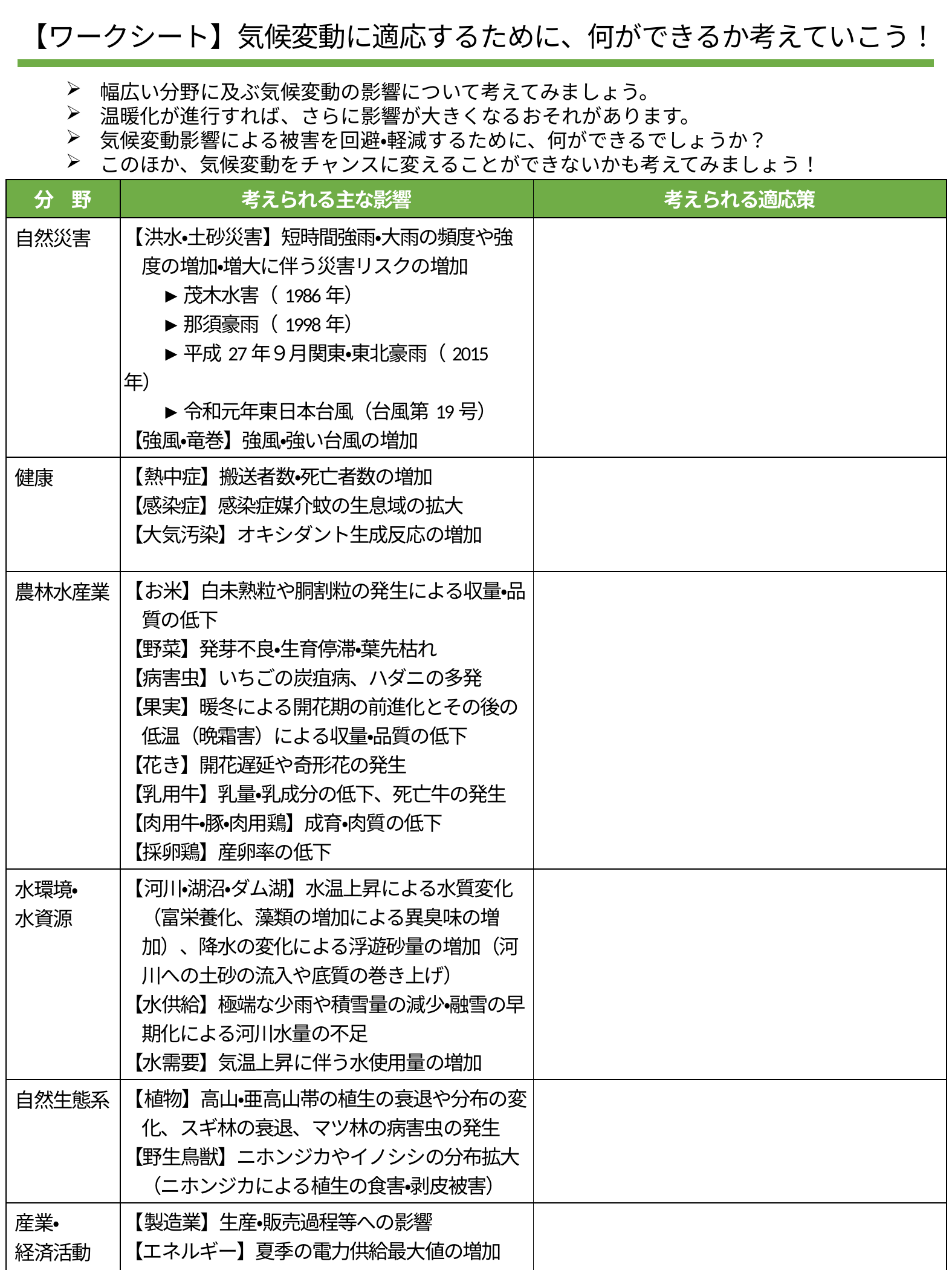

【ワークシート】気候変動に適応するために、何ができるか考えていこう！
幅広い分野に及ぶ気候変動の影響について考えてみましょう。
温暖化が進行すれば、さらに影響が大きくなるおそれがあります。
気候変動影響による被害を回避・軽減するために、何ができるでしょうか？
このほか、気候変動をチャンスに変えることができないかも考えてみましょう！
| 分　野 | 考えられる主な影響 | 考えられる適応策 |
| --- | --- | --- |
| 自然災害 | 【洪水・土砂災害】短時間強雨・大雨の頻度や強度の増加・増大に伴う災害リスクの増加 　　► 茂木水害（1986年） 　　► 那須豪雨（1998年） 　　► 平成27年９月関東・東北豪雨（2015年） 　　► 令和元年東日本台風（台風第19号） 【強風・竜巻】強風・強い台風の増加 |  |
| 健康 | 【熱中症】搬送者数・死亡者数の増加 【感染症】感染症媒介蚊の生息域の拡大 【大気汚染】オキシダント生成反応の増加 |  |
| 農林水産業 | 【お米】白未熟粒や胴割粒の発生による収量・品質の低下 【野菜】発芽不良・生育停滞・葉先枯れ 【病害虫】いちごの炭疽病、ハダニの多発 【果実】暖冬による開花期の前進化とその後の低温（晩霜害）による収量・品質の低下 【花き】開花遅延や奇形花の発生 【乳用牛】乳量・乳成分の低下、死亡牛の発生 【肉用牛・豚・肉用鶏】成育・肉質の低下 【採卵鶏】産卵率の低下 |  |
| 水環境・ 水資源 | 【河川・湖沼・ダム湖】水温上昇による水質変化（富栄養化、藻類の増加による異臭味の増加）、降水の変化による浮遊砂量の増加（河川への土砂の流入や底質の巻き上げ） 【水供給】極端な少雨や積雪量の減少・融雪の早期化による河川水量の不足 【水需要】気温上昇に伴う水使用量の増加 |  |
| 自然生態系 | 【植物】高山・亜高山帯の植生の衰退や分布の変化、スギ林の衰退、マツ林の病害虫の発生 【野生鳥獣】ニホンジカやイノシシの分布拡大（ニホンジカによる植生の食害・剥皮被害） |  |
| 産業・ 経済活動 | 【製造業】生産・販売過程等への影響 【エネルギー】夏季の電力供給最大値の増加 【商業】季節性製品の売上・販売計画への影響 【保険業】自然災害による保険損害の増加、保険金支払額の増加 【観光業】スキー場での積雪深の減少 【医療】水不足による人工透析への影響 |  |
| 県民生活・ 都市生活 | 【インフラ・ライフライン】地下浸水、停電 【文化・歴史】桜や紅葉、蝉などの変化 |  |